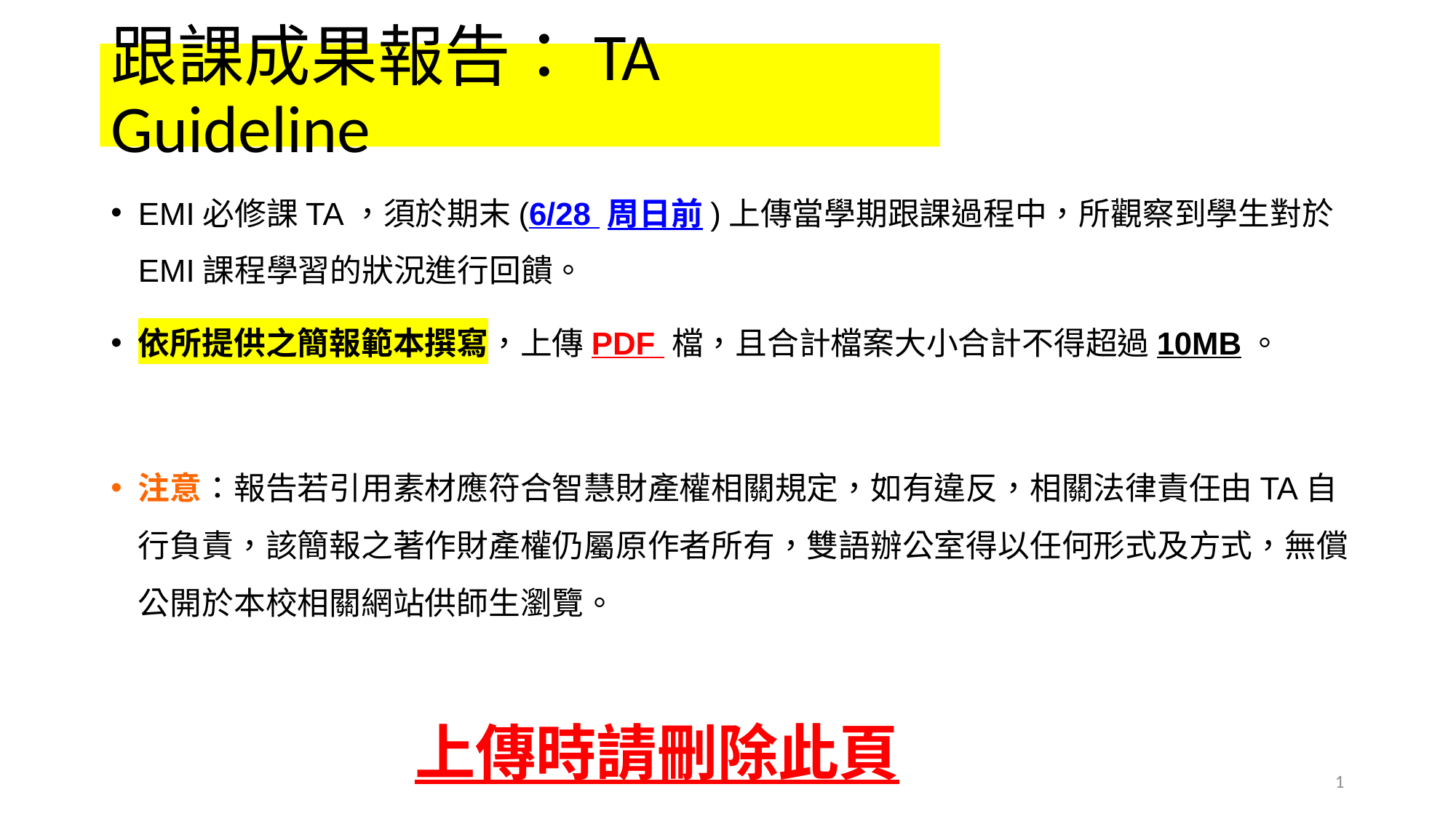

# 跟課成果報告：TA Guideline
EMI必修課TA，須於期末(6/28 周日前)上傳當學期跟課過程中，所觀察到學生對於EMI課程學習的狀況進行回饋。
依所提供之簡報範本撰寫，上傳PDF 檔，且合計檔案大小合計不得超過10MB。

注意：報告若引用素材應符合智慧財產權相關規定，如有違反，相關法律責任由TA自行負責，該簡報之著作財產權仍屬原作者所有，雙語辦公室得以任何形式及方式，無償公開於本校相關網站供師生瀏覽。
                                       上傳時請刪除此頁

1